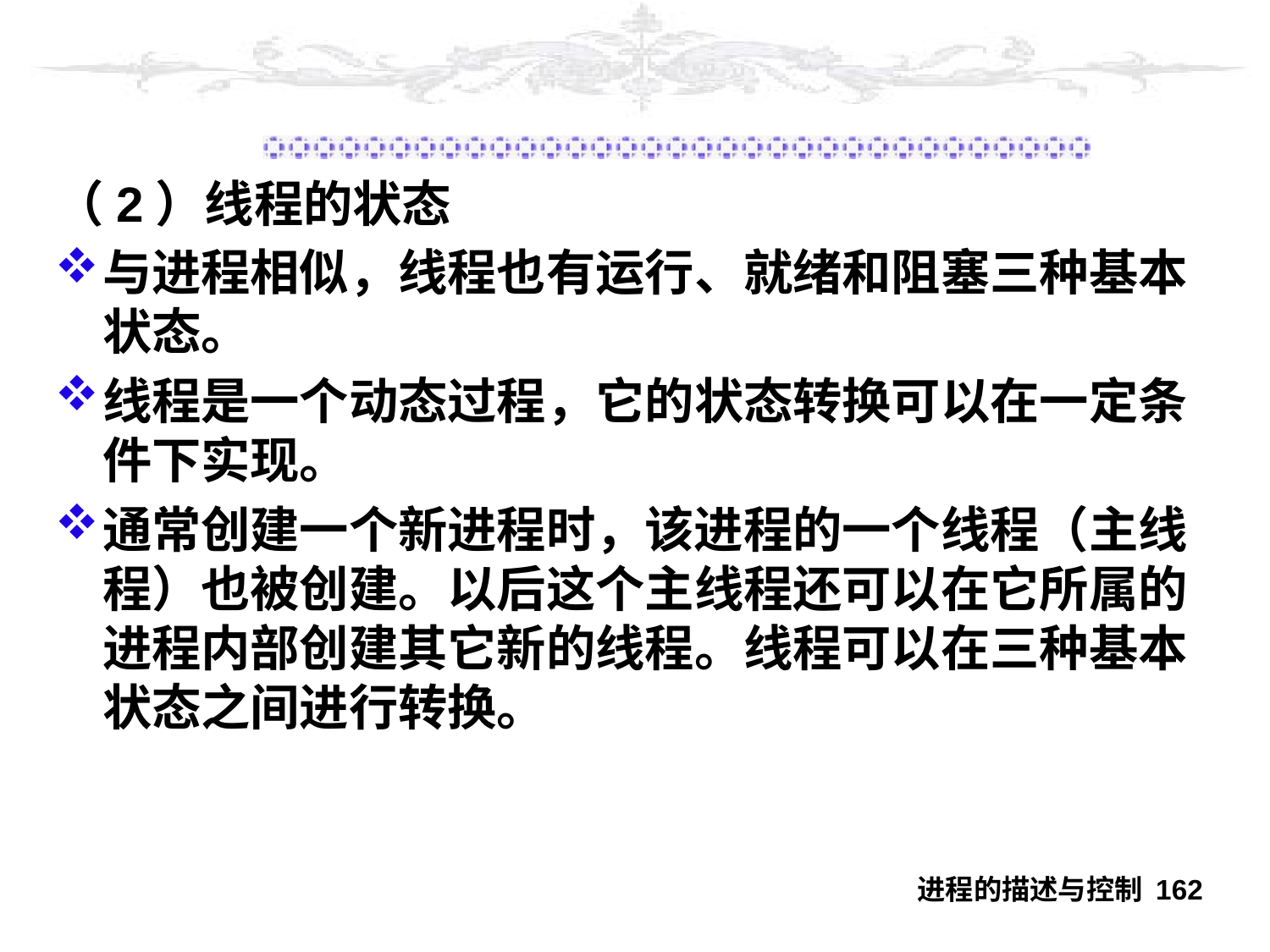

#
（2）线程的状态
与进程相似，线程也有运行、就绪和阻塞三种基本状态。
线程是一个动态过程，它的状态转换可以在一定条件下实现。
通常创建一个新进程时，该进程的一个线程（主线程）也被创建。以后这个主线程还可以在它所属的进程内部创建其它新的线程。线程可以在三种基本状态之间进行转换。